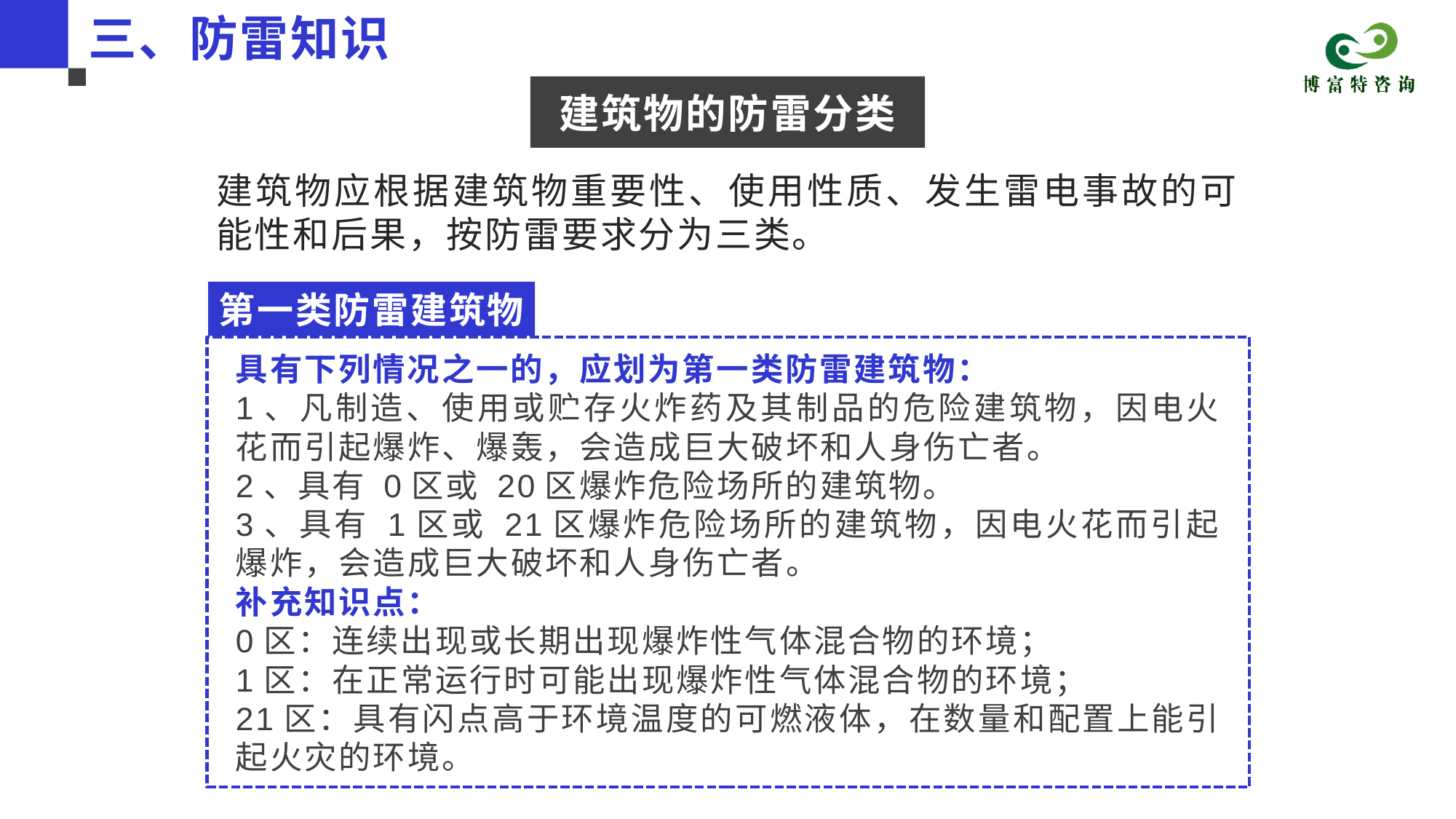

三、防雷知识
建筑物的防雷分类
建筑物应根据建筑物重要性、使用性质、发生雷电事故的可能性和后果，按防雷要求分为三类。
第一类防雷建筑物
具有下列情况之一的，应划为第一类防雷建筑物：
1、凡制造、使用或贮存火炸药及其制品的危险建筑物，因电火花而引起爆炸、爆轰，会造成巨大破坏和人身伤亡者。
2、具有 0区或 20区爆炸危险场所的建筑物。
3、具有 1区或 21区爆炸危险场所的建筑物，因电火花而引起爆炸，会造成巨大破坏和人身伤亡者。
补充知识点：
0区：连续出现或长期出现爆炸性气体混合物的环境；
1区：在正常运行时可能出现爆炸性气体混合物的环境；
21区：具有闪点高于环境温度的可燃液体，在数量和配置上能引起火灾的环境。